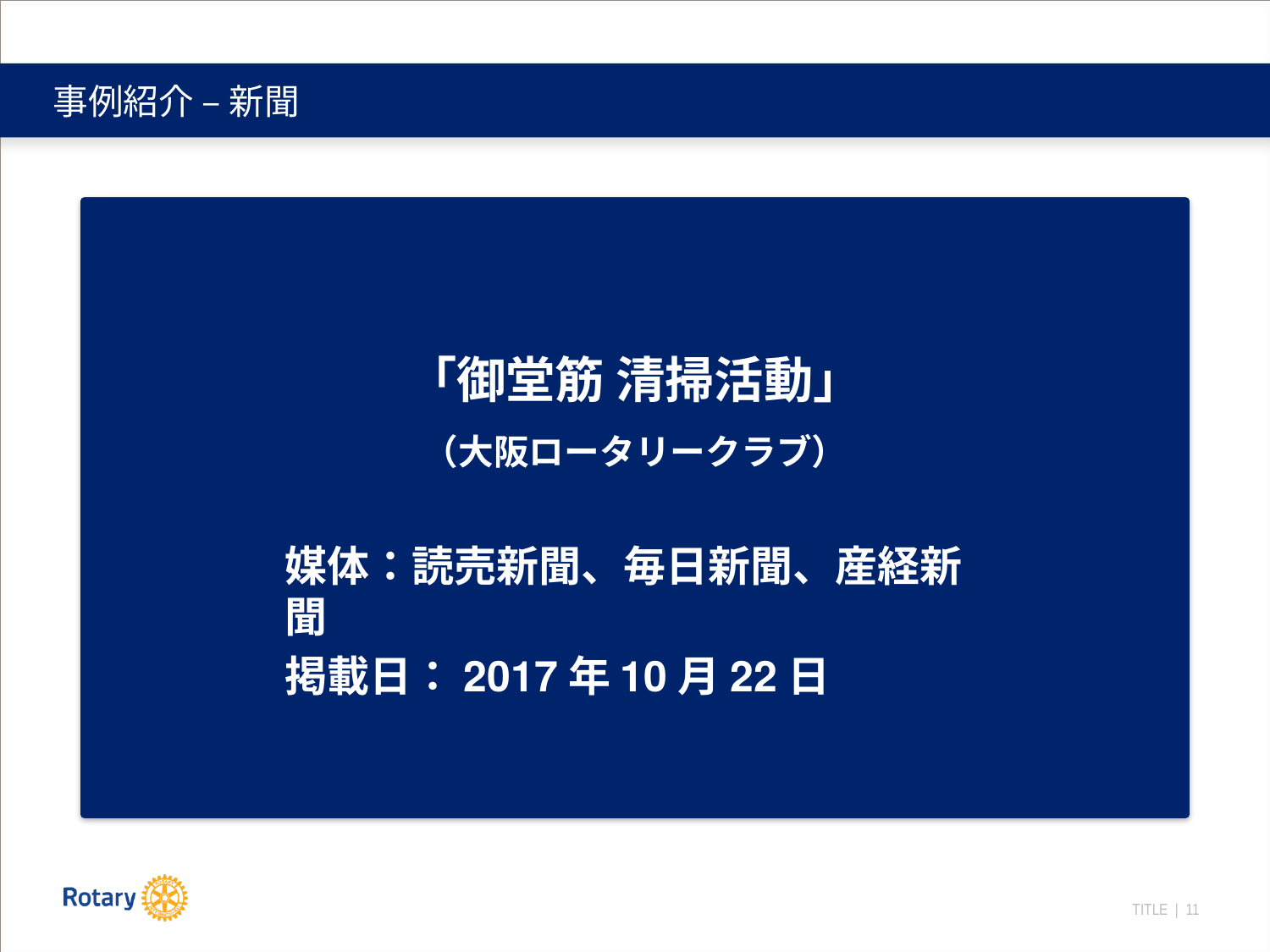

# 事例紹介 – 新聞

「御堂筋 清掃活動」
（大阪ロータリークラブ）

媒体：読売新聞、毎日新聞、産経新聞
掲載日：2017年10月22日